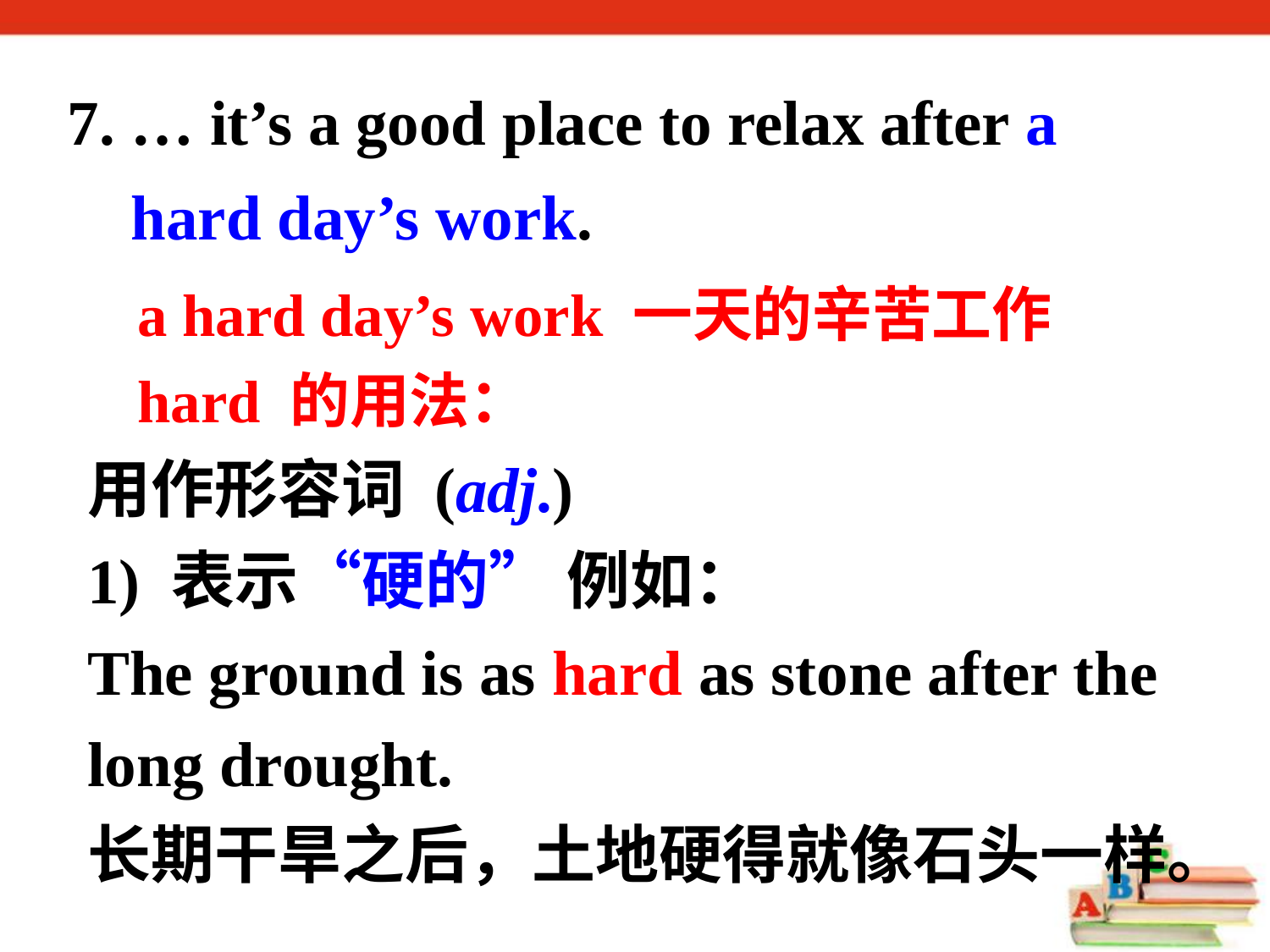

7. … it’s a good place to relax after a
    hard day’s work.
a hard day’s work 一天的辛苦工作
hard 的用法：
用作形容词 (adj.)
1) 表示“硬的” 例如：
The ground is as hard as stone after the long drought.
长期干旱之后，土地硬得就像石头一样。